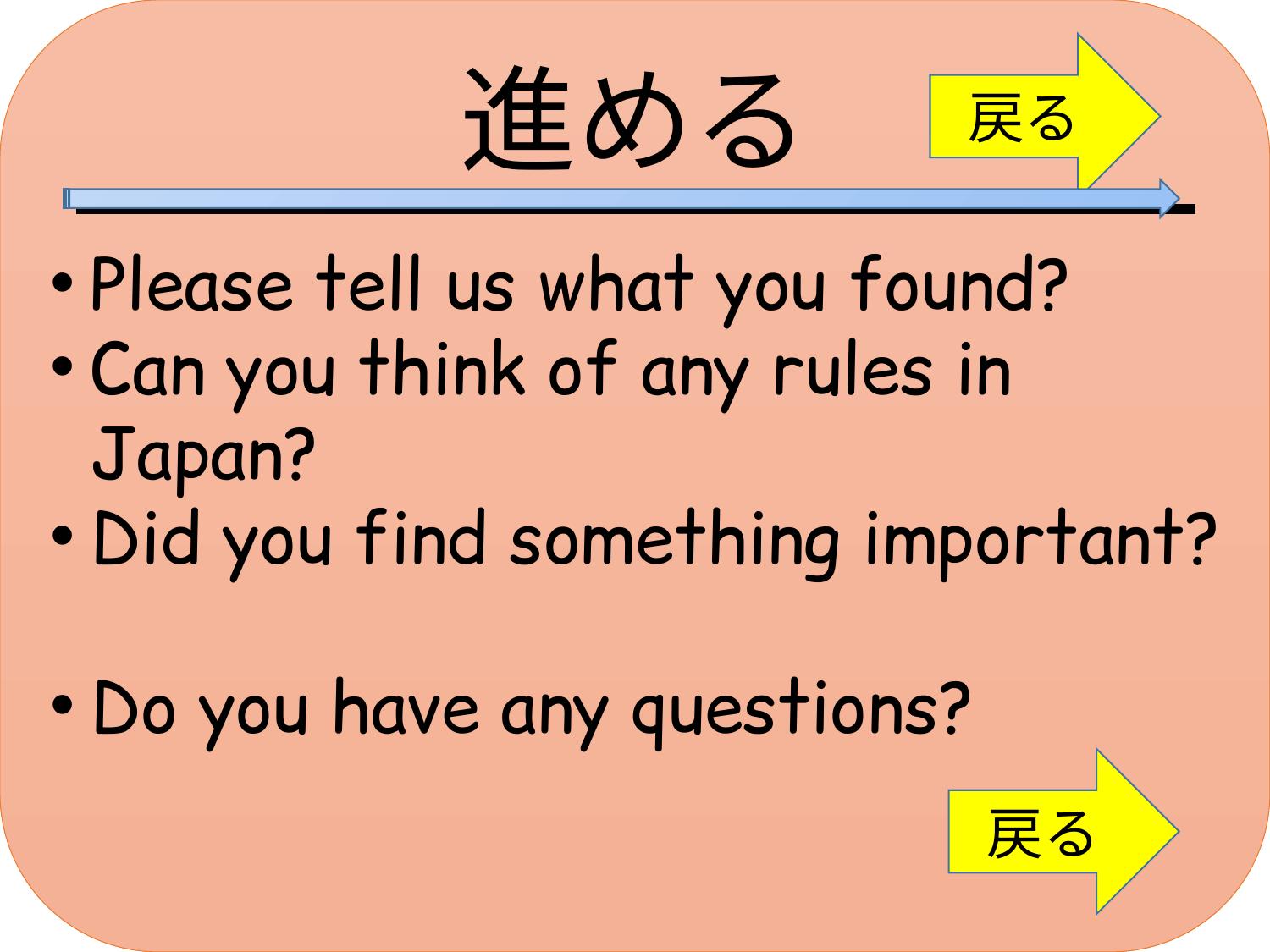

進める

戻る

Please tell us what you found?
Can you think of any rules in Japan?
Did you find something important?

Do you have any questions?

戻る